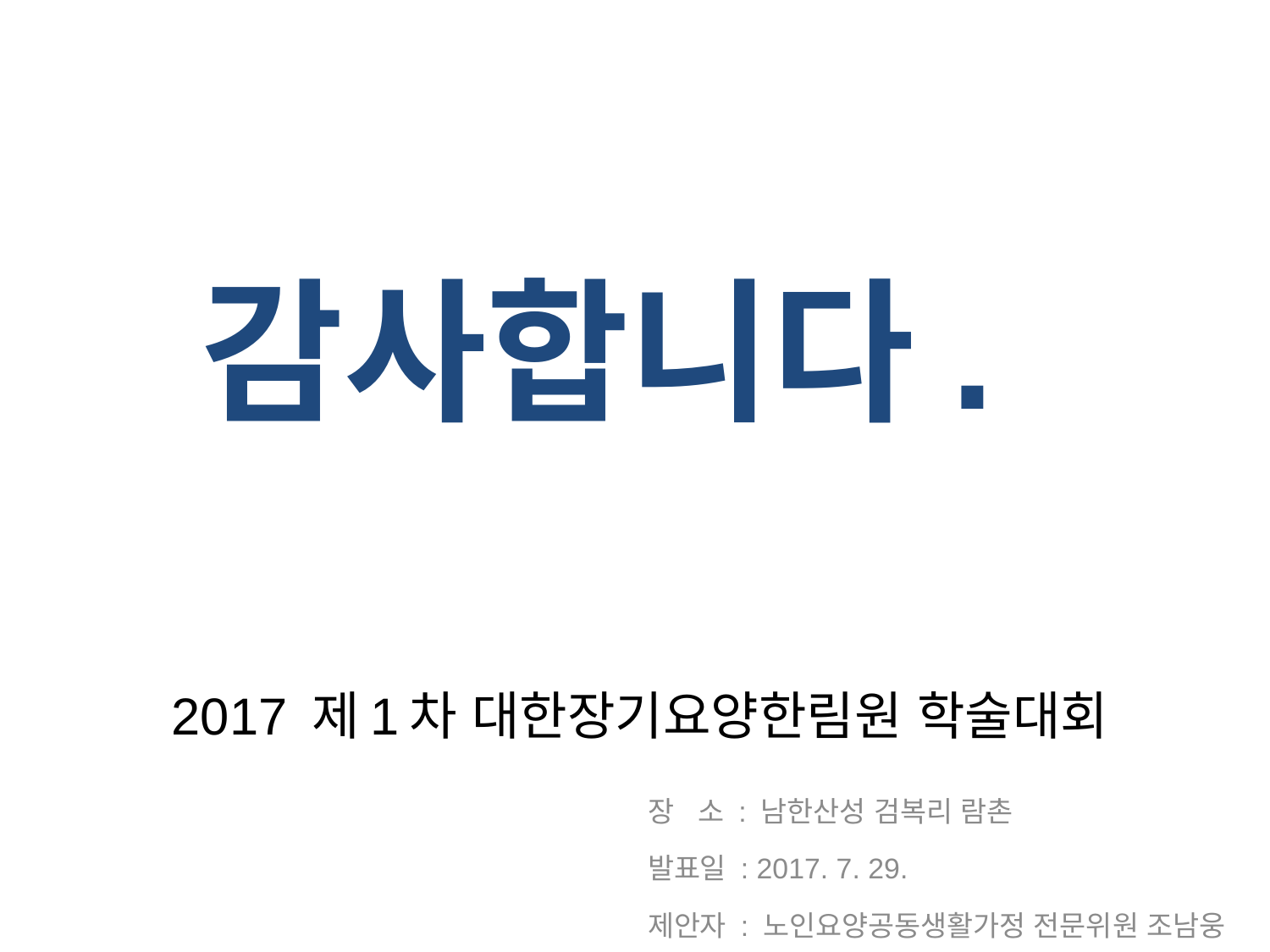

감사합니다.
# 2017 제1차 대한장기요양한림원 학술대회

장   소 : 남한산성 검복리 람촌
발표일 : 2017. 7. 29.
제안자 : 노인요양공동생활가정 전문위원 조남웅